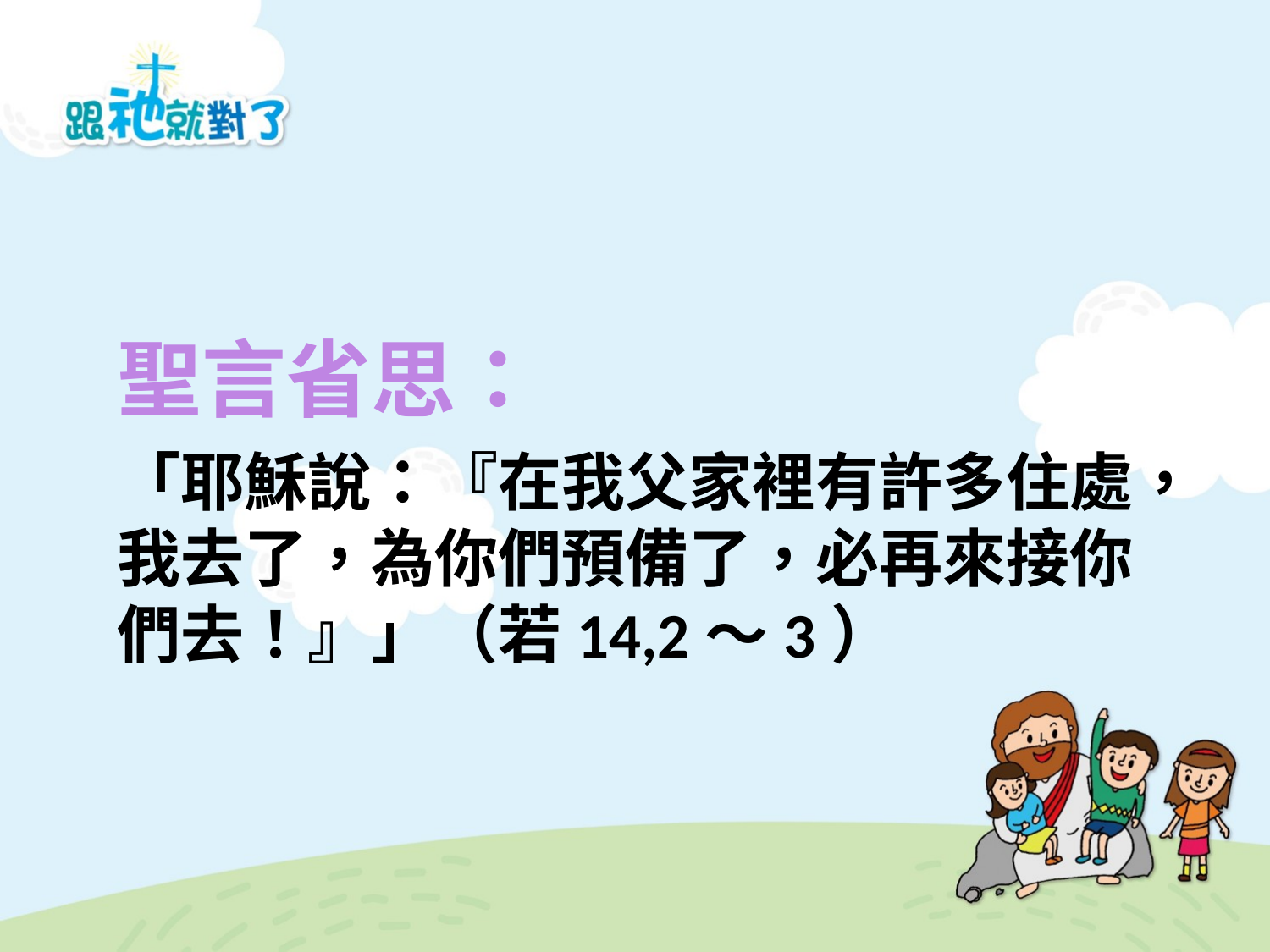

聖言省思：
「耶穌說：『在我父家裡有許多住處，我去了，為你們預備了，必再來接你們去！』」（若14,2～3）